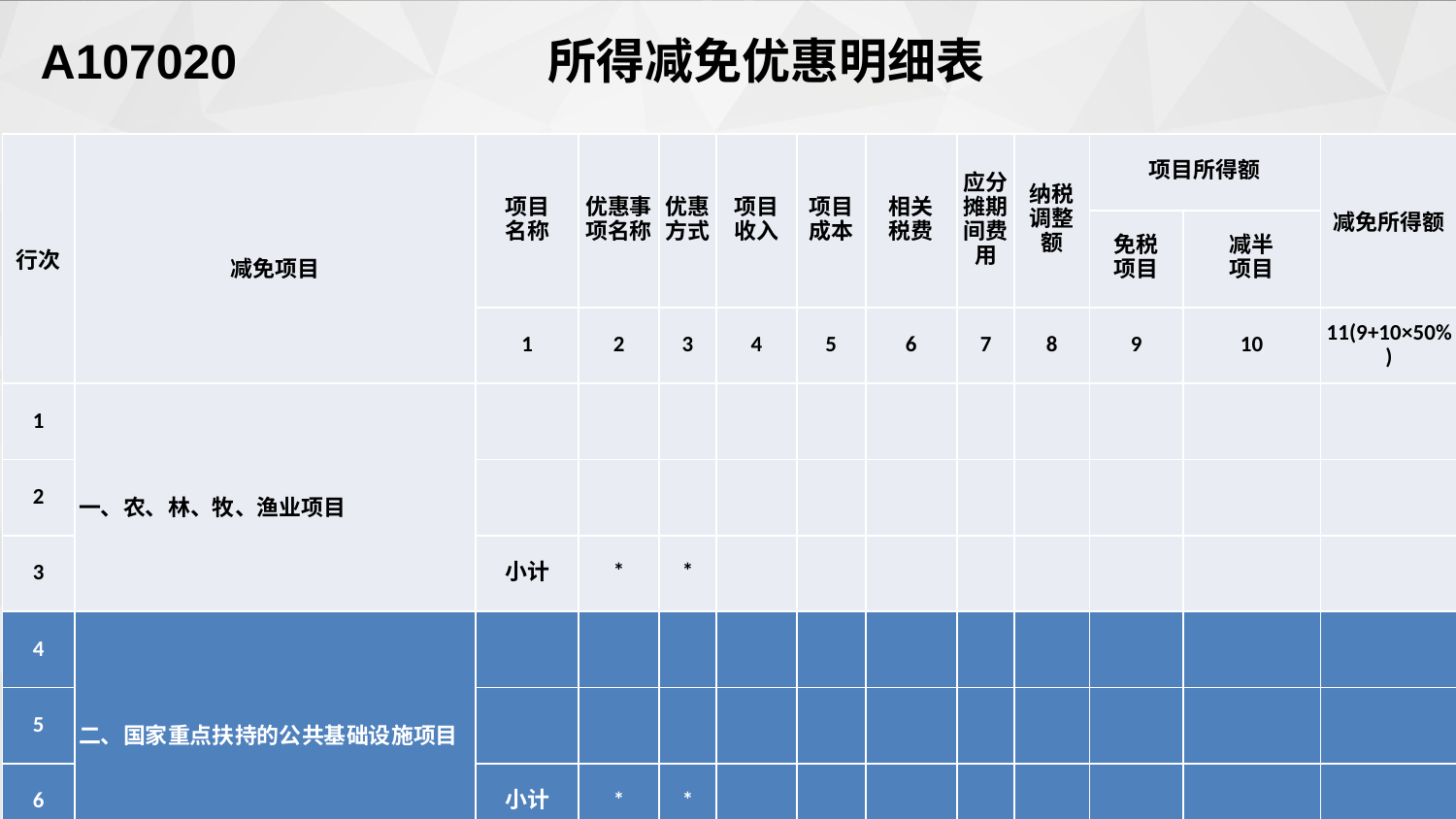

A107020                      所得减免优惠明细表
| 行次 | 减免项目 | 项目 名称 | 优惠事 项名称 | 优惠 方式 | 项目 收入 | 项目 成本 | 相关 税费 | 应分摊期间费用 | 纳税 调整额 | 项目所得额 |  | 减免所得额 |
| --- | --- | --- | --- | --- | --- | --- | --- | --- | --- | --- | --- | --- |
|  |  |  |  |  |  |  |  |  |  | 免税 项目 | 减半 项目 |  |
|  |  | 1 | 2 | 3 | 4 | 5 | 6 | 7 | 8 | 9 | 10 | 11(9+10×50%) |
| 1 | 一、农、林、牧、渔业项目 |  |  |  |  |  |  |  |  |  |  |  |
| 2 |  |  |  |  |  |  |  |  |  |  |  |  |
| 3 |  | 小计 | \* | \* |  |  |  |  |  |  |  |  |
| 4 | 二、国家重点扶持的公共基础设施项目 |  |  |  |  |  |  |  |  |  |  |  |
| 5 |  |  |  |  |  |  |  |  |  |  |  |  |
| 6 |  | 小计 | \* | \* |  |  |  |  |  |  |  |  |